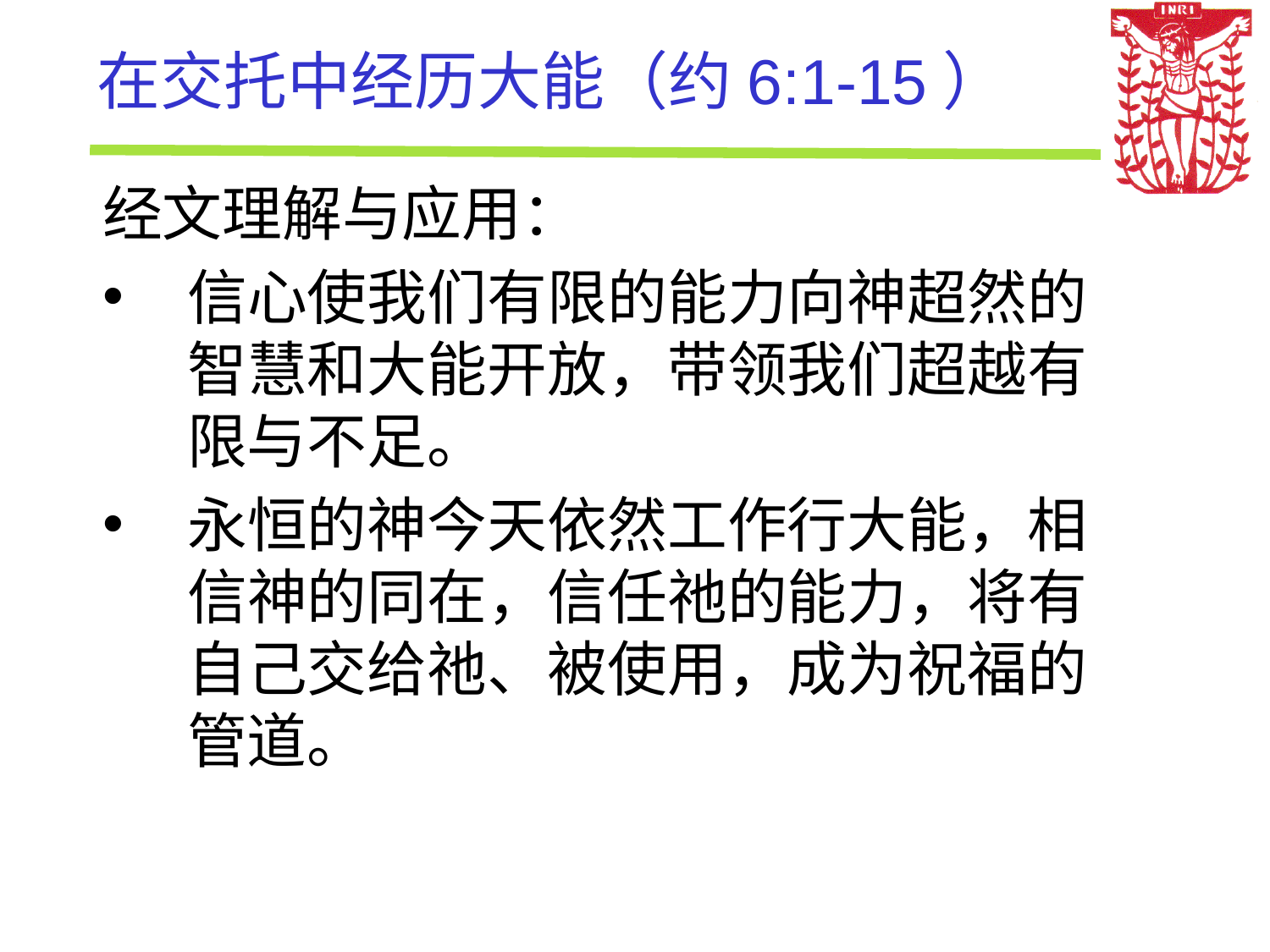

# 在交托中经历大能（约6:1-15）
经文理解与应用：
信心使我们有限的能力向神超然的智慧和大能开放，带领我们超越有限与不足。
永恒的神今天依然工作行大能，相信神的同在，信任祂的能力，将有自己交给祂、被使用，成为祝福的管道。